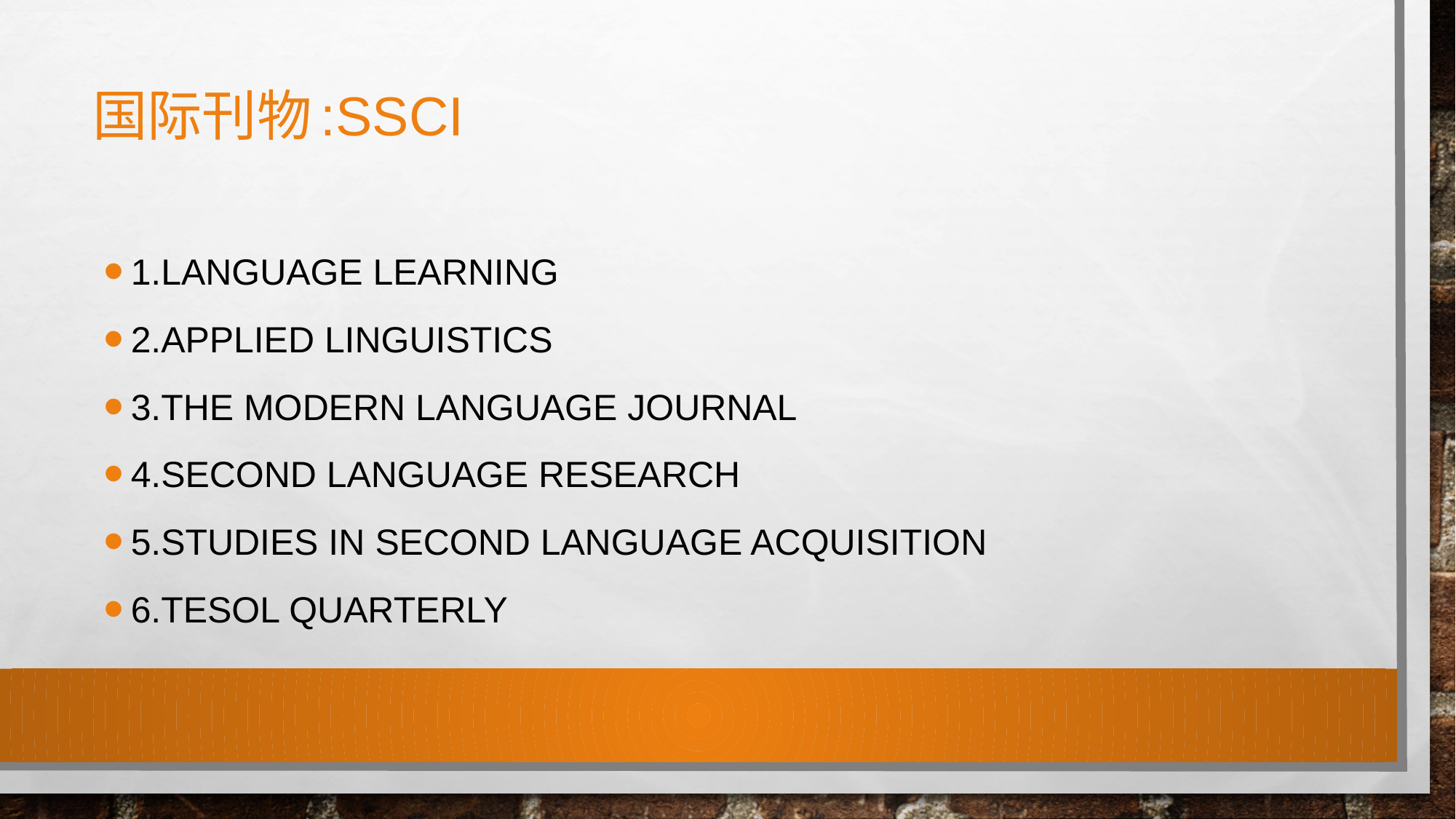

# 国际刊物:SSCI
1.Language Learning
2.Applied Linguistics
3.The Modern Language Journal
4.Second Language Research
5.Studies in Second Language Acquisition
6.TESOL Quarterly